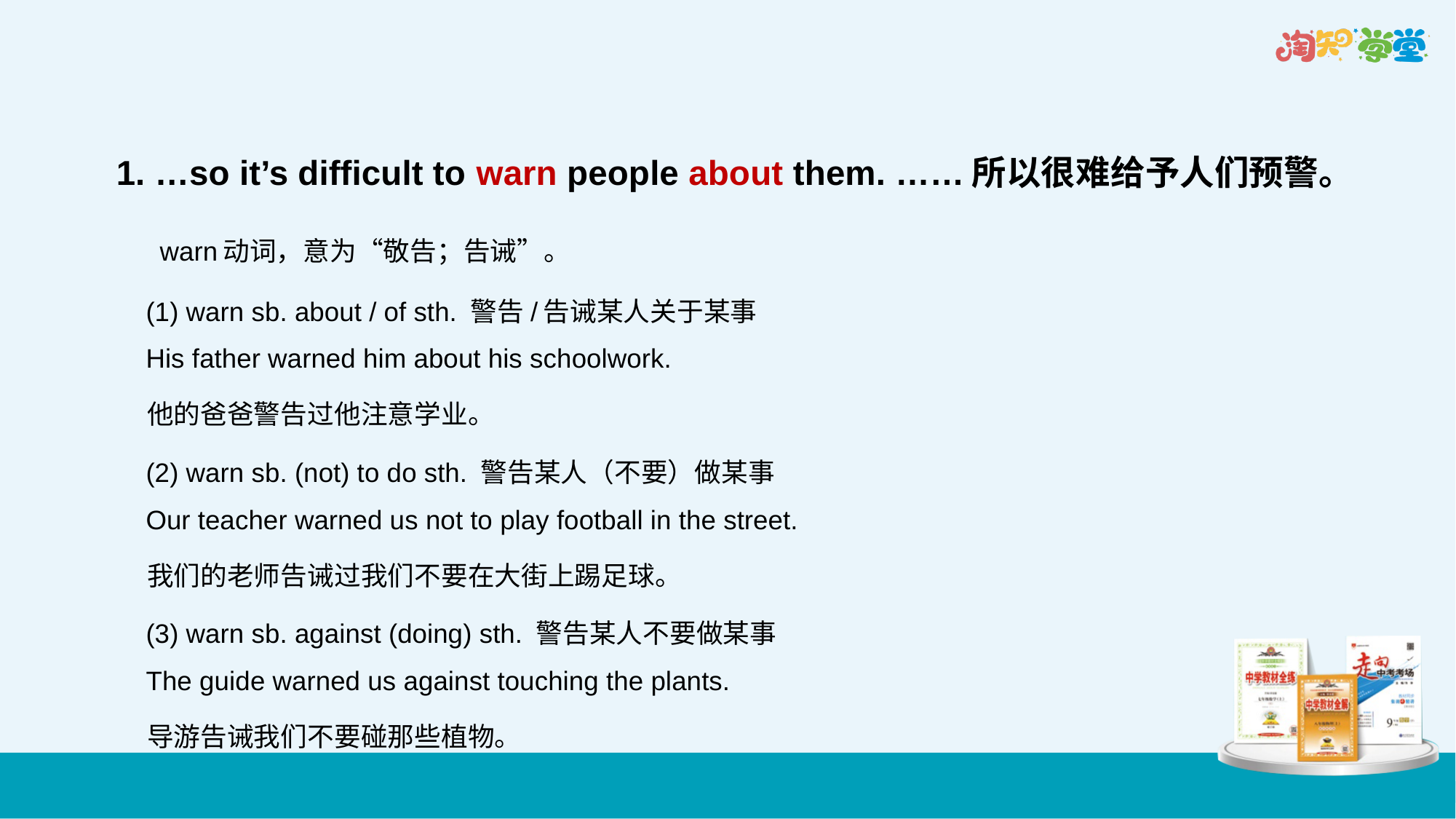

1. …so it’s difficult to warn people about them. ……所以很难给予人们预警。
　warn动词，意为“敬告；告诫”。
    (1) warn sb. about / of sth. 警告/告诫某人关于某事
    His father warned him about his schoolwork.
    他的爸爸警告过他注意学业。
    (2) warn sb. (not) to do sth. 警告某人（不要）做某事
    Our teacher warned us not to play football in the street.
    我们的老师告诫过我们不要在大街上踢足球。
    (3) warn sb. against (doing) sth. 警告某人不要做某事
    The guide warned us against touching the plants.
    导游告诫我们不要碰那些植物。